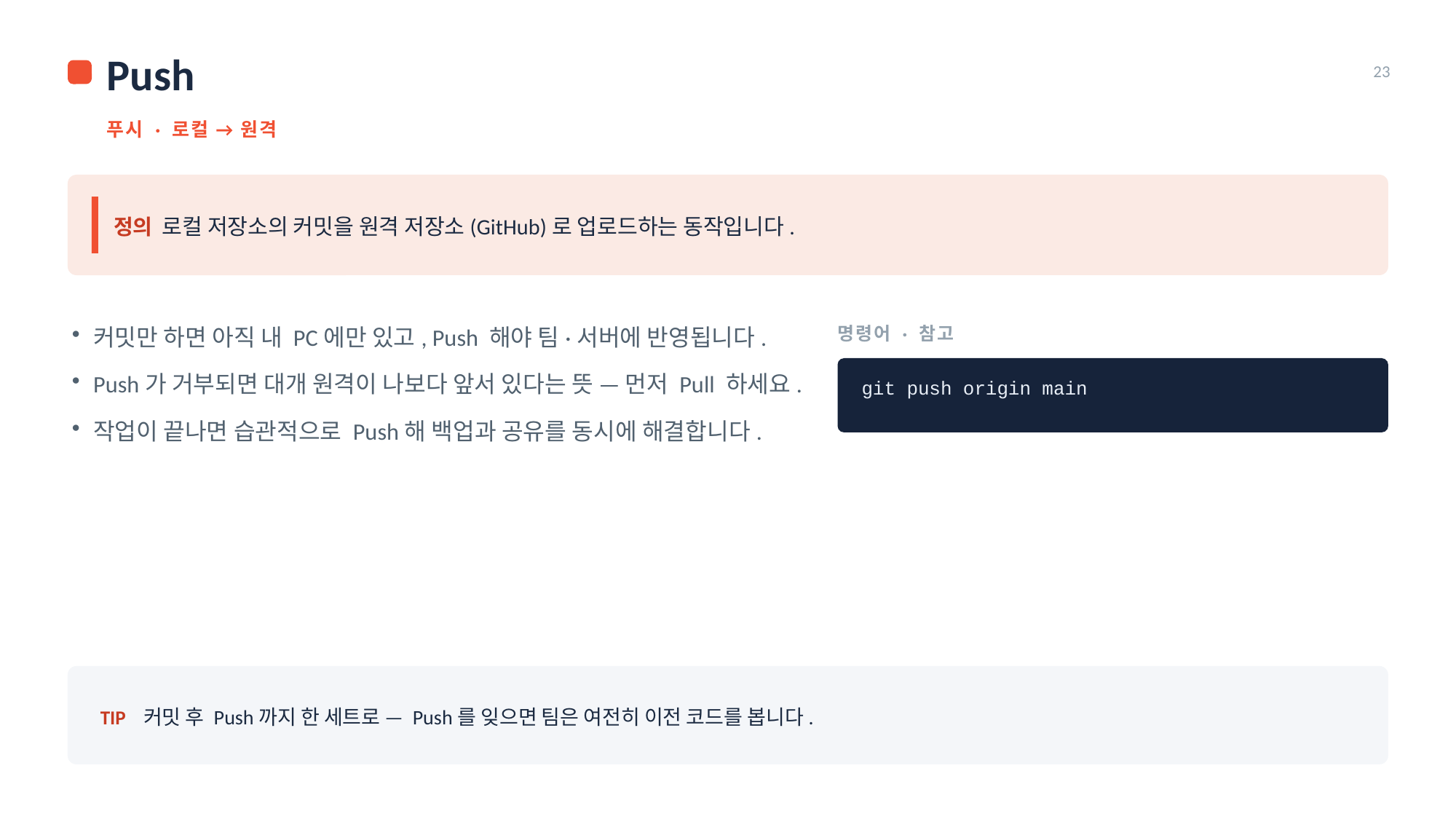

Push
23

푸시 · 로컬 → 원격

정의  로컬 저장소의 커밋을 원격 저장소(GitHub)로 업로드하는 동작입니다.

명령어 · 참고
커밋만 하면 아직 내 PC에만 있고, Push 해야 팀·서버에 반영됩니다.
Push가 거부되면 대개 원격이 나보다 앞서 있다는 뜻 — 먼저 Pull 하세요.
작업이 끝나면 습관적으로 Push해 백업과 공유를 동시에 해결합니다.

git push origin main

TIP   커밋 후 Push까지 한 세트로 — Push를 잊으면 팀은 여전히 이전 코드를 봅니다.